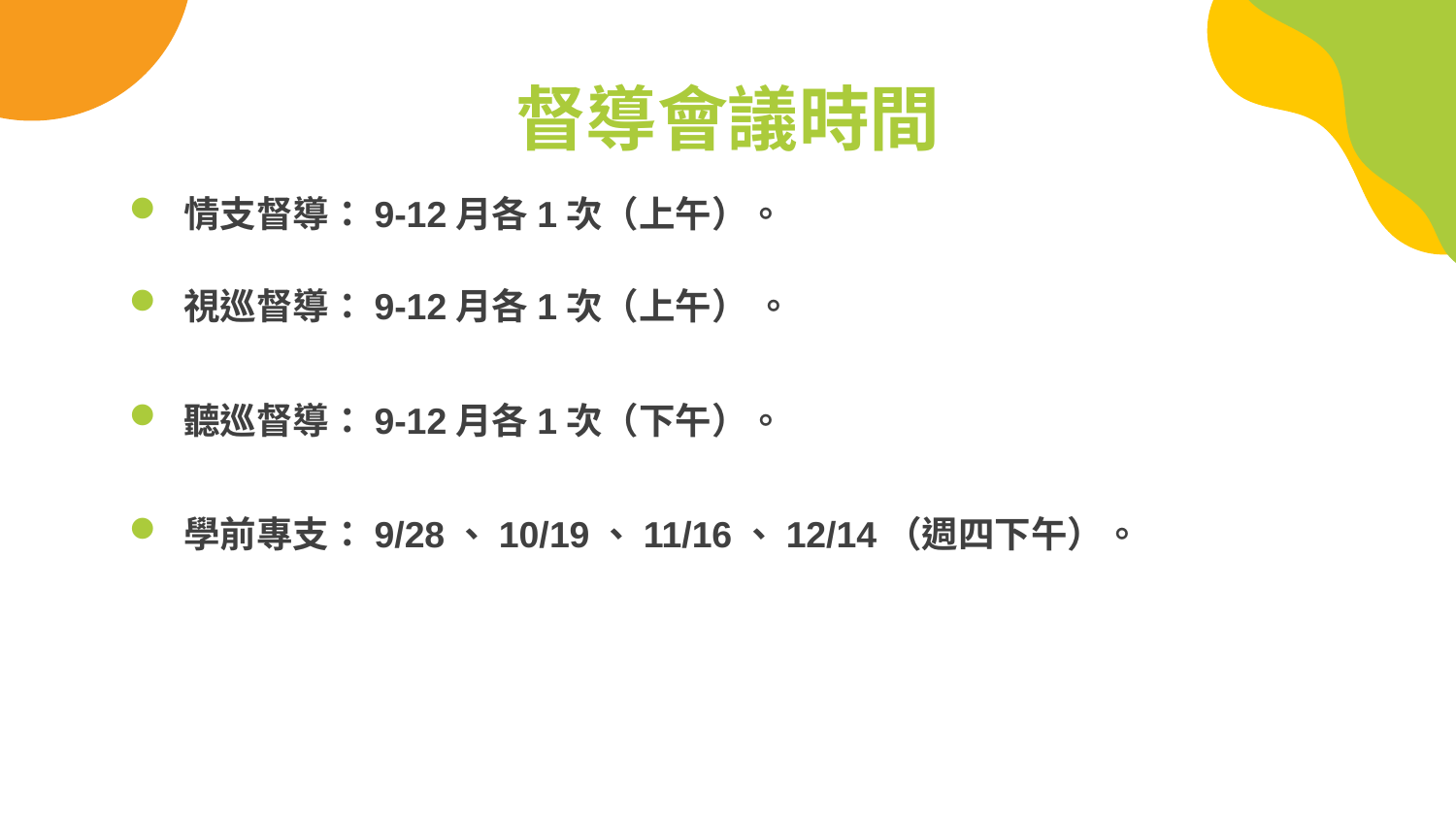

# 督導會議時間
情支督導：9-12月各1次（上午）。
視巡督導：9-12月各1次（上午） 。
聽巡督導：9-12月各1次（下午）。
學前專支：9/28、10/19、11/16、12/14（週四下午）。